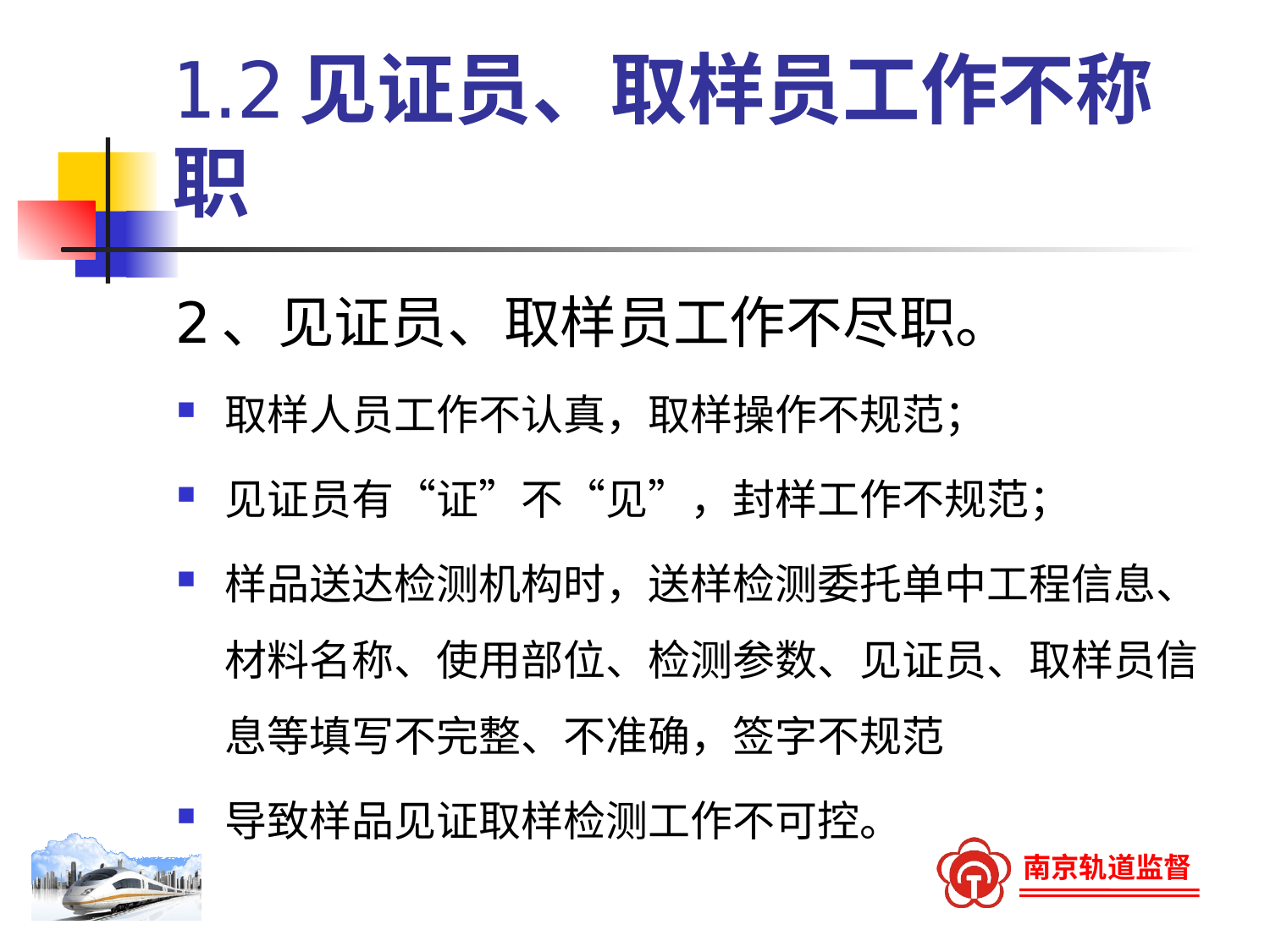

# 1.2见证员、取样员工作不称职
2、见证员、取样员工作不尽职。
取样人员工作不认真，取样操作不规范；
见证员有“证”不“见”，封样工作不规范；
样品送达检测机构时，送样检测委托单中工程信息、材料名称、使用部位、检测参数、见证员、取样员信息等填写不完整、不准确，签字不规范
导致样品见证取样检测工作不可控。